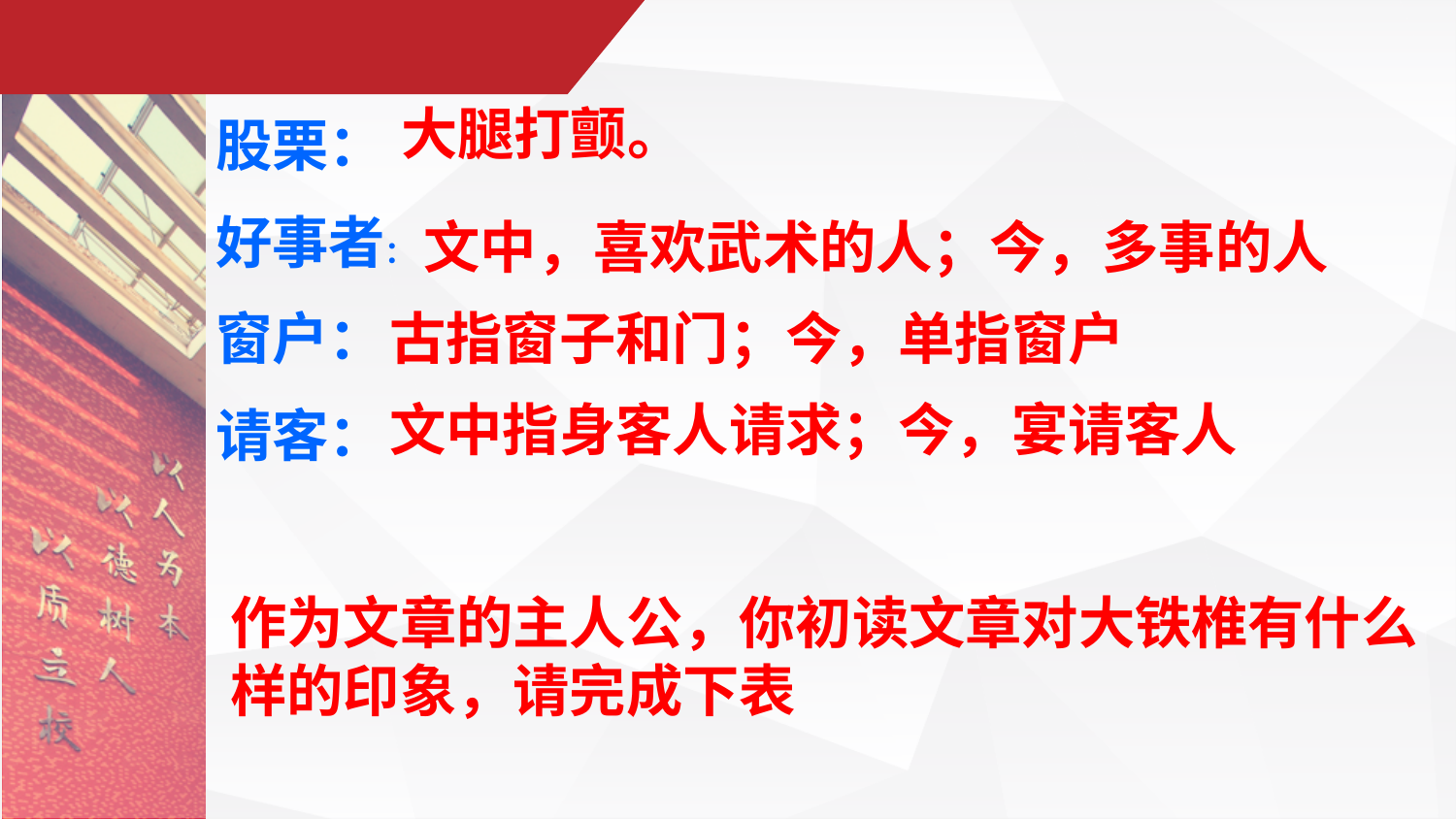

股栗：
好事者：
窗户：
请客：

大腿打颤。
文中，喜欢武术的人；今，多事的人
古指窗子和门；今，单指窗户
文中指身客人请求；今，宴请客人
作为文章的主人公，你初读文章对大铁椎有什么样的印象，请完成下表